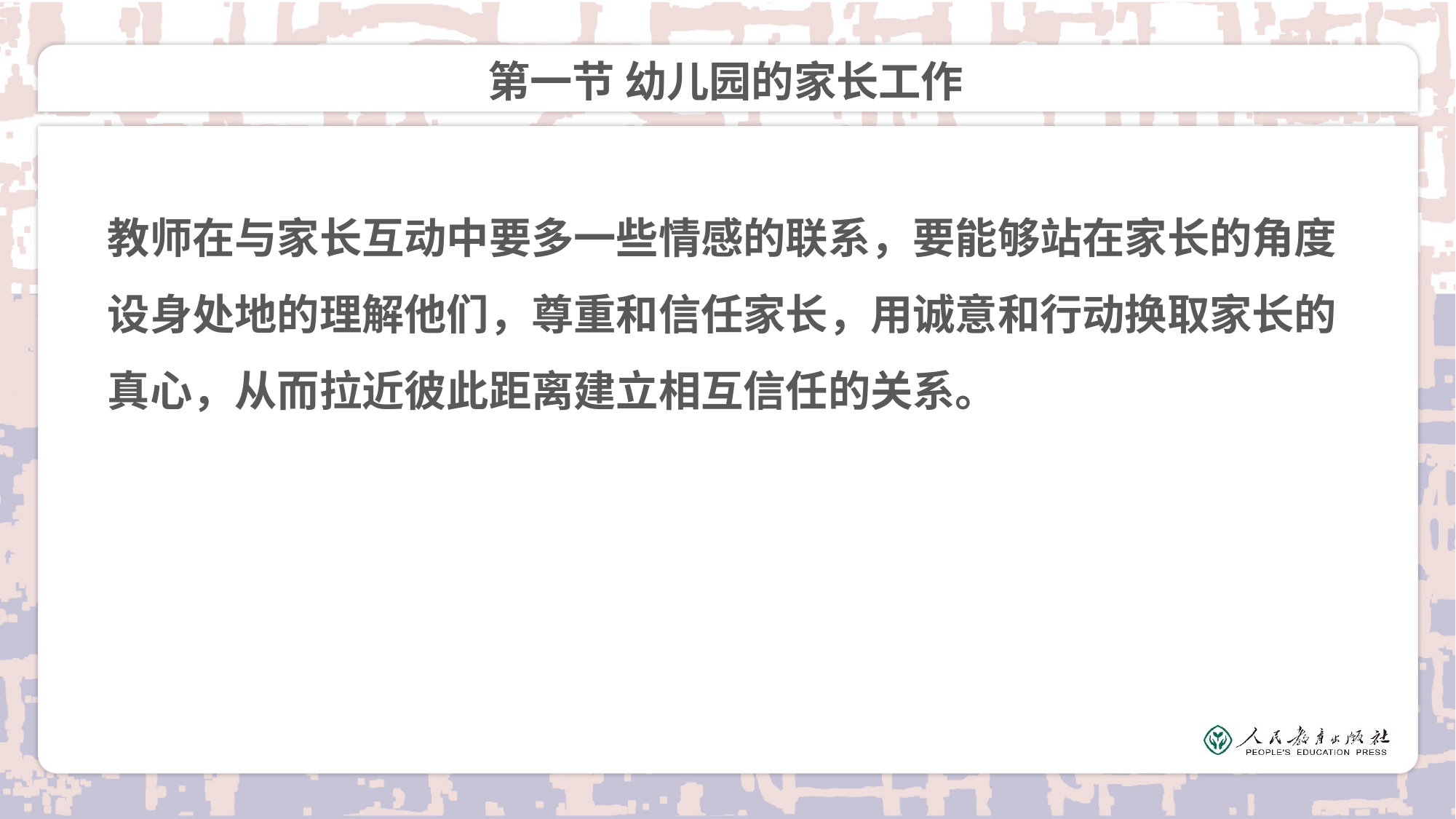

# 第一节 幼儿园的家长工作
教师在与家长互动中要多一些情感的联系，要能够站在家长的角度设身处地的理解他们，尊重和信任家长，用诚意和行动换取家长的真心，从而拉近彼此距离建立相互信任的关系。